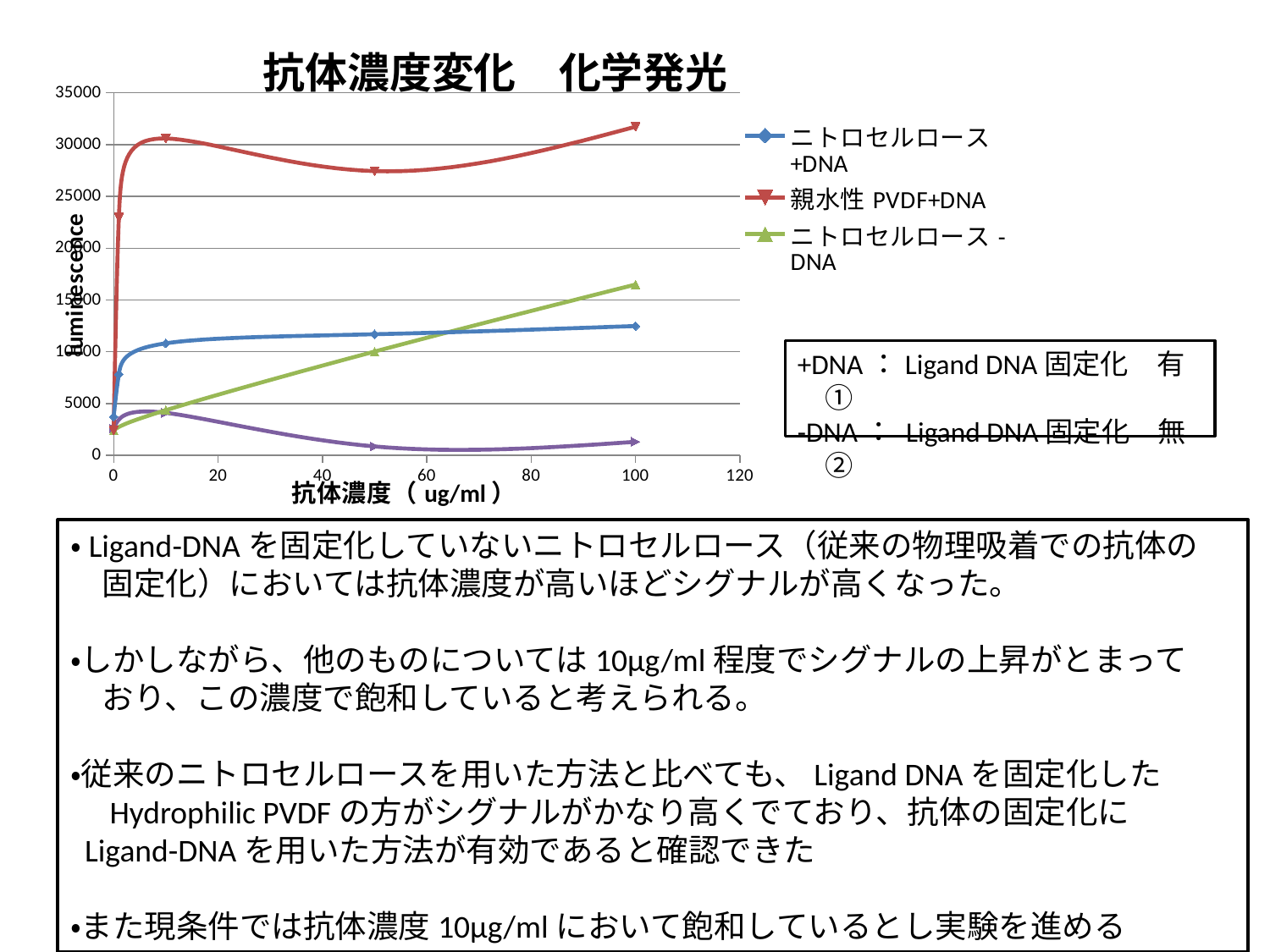

### Chart: 抗体濃度変化　化学発光

| Category |  |  |  |  |
|---|---|---|---|---|
+DNA：Ligand DNA固定化　有　①
-DNA： Ligand DNA固定化　無　②

・Ligand-DNAを固定化していないニトロセルロース（従来の物理吸着での抗体の
　固定化）においては抗体濃度が高いほどシグナルが高くなった。

・しかしながら、他のものについては10μg/ml程度でシグナルの上昇がとまって
　おり、この濃度で飽和していると考えられる。

・従来のニトロセルロースを用いた方法と比べても、Ligand DNAを固定化した
　Hydrophilic PVDFの方がシグナルがかなり高くでており、抗体の固定化に
  Ligand-DNAを用いた方法が有効であると確認できた

・また現条件では抗体濃度10μg/mlにおいて飽和しているとし実験を進める